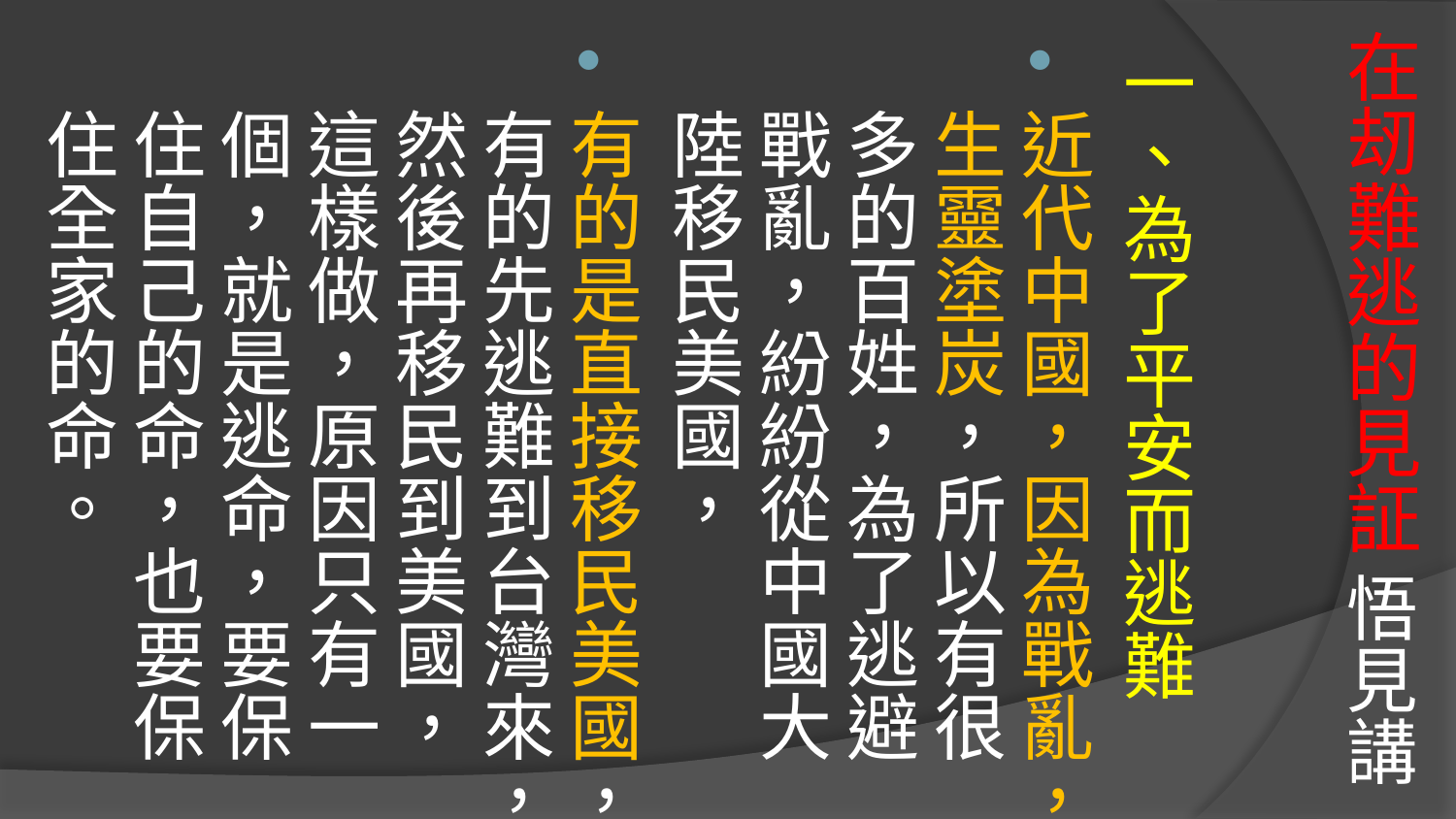

# 在刼難逃的見証 悟見講
一、為了平安而逃難
近代中國，因為戰亂，生靈塗炭，所以有很多的百姓，為了逃避戰亂，紛紛從中國大陸移民美國，
有的是直接移民美國，有的先逃難到台灣來，然後再移民到美國，這樣做，原因只有一個，就是逃命，要保住自己的命，也要保住全家的命。